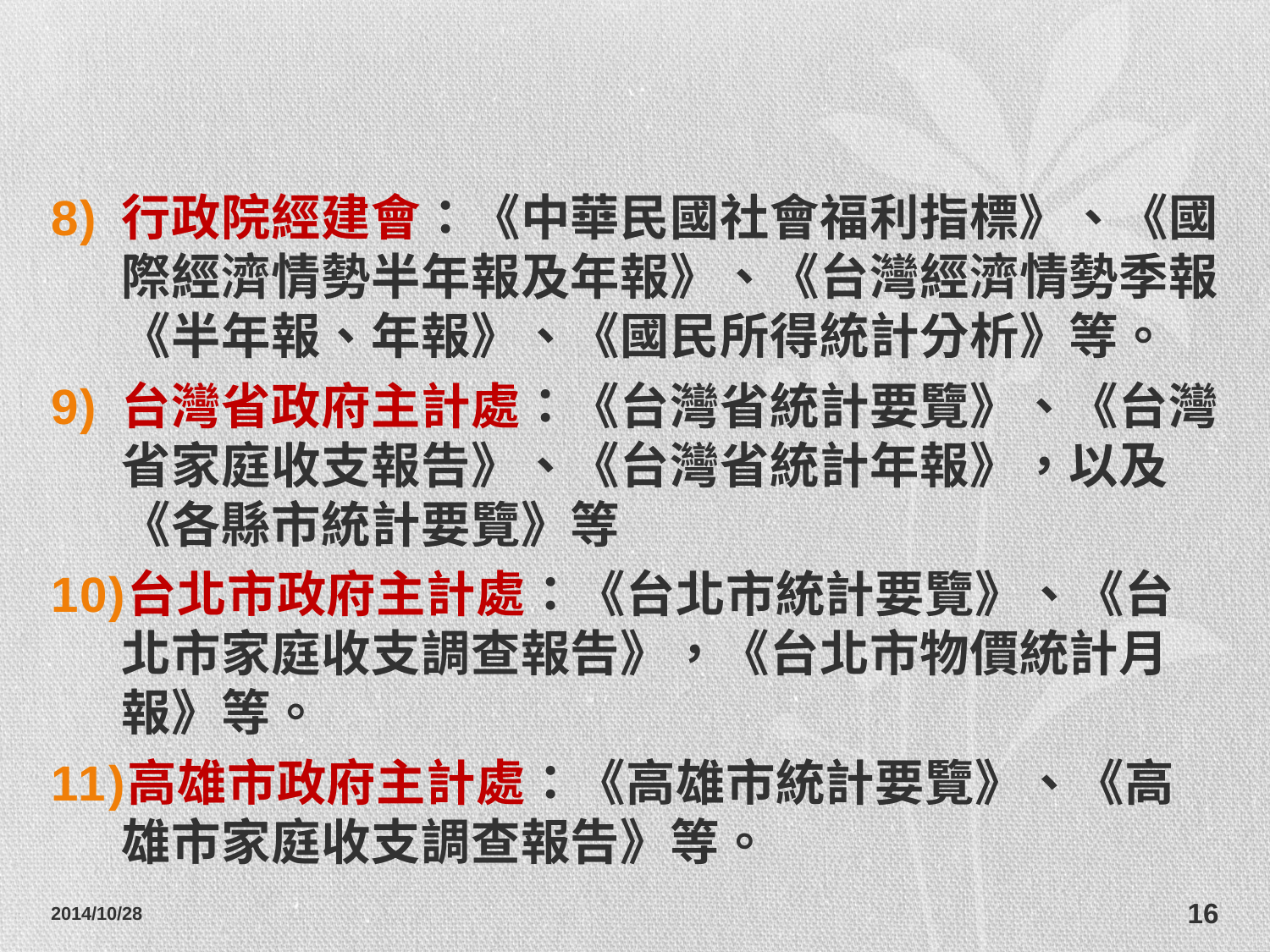

#
行政院經建會：《中華民國社會福利指標》、《國際經濟情勢半年報及年報》、《台灣經濟情勢季報《半年報、年報》、《國民所得統計分析》等。
台灣省政府主計處：《台灣省統計要覽》、《台灣省家庭收支報告》、《台灣省統計年報》，以及《各縣市統計要覽》等
台北市政府主計處：《台北市統計要覽》、《台北市家庭收支調查報告》，《台北市物價統計月報》等。
高雄市政府主計處：《高雄市統計要覽》、《高雄市家庭收支調查報告》等。
2014/10/28
16